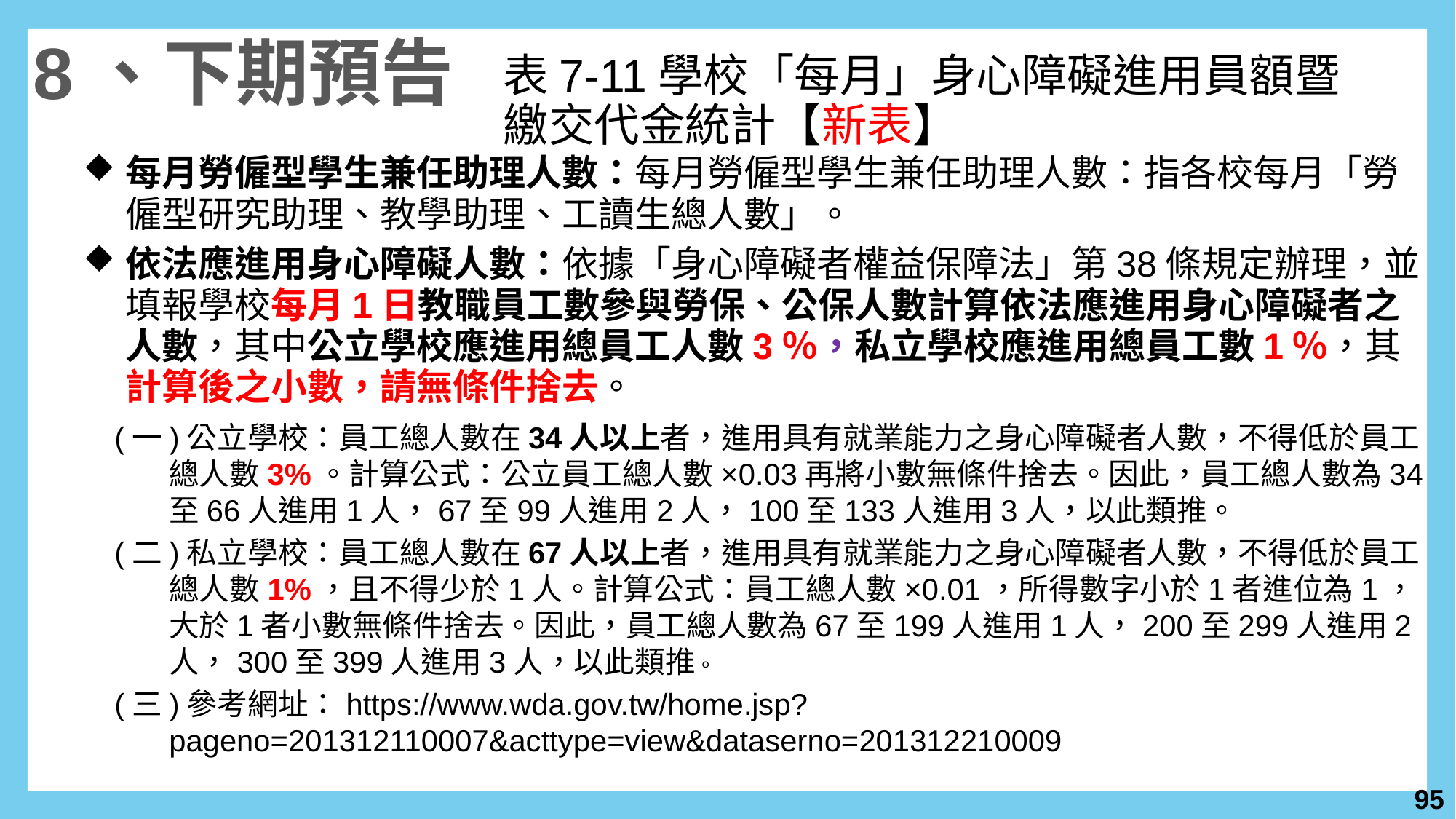

8、下期預告
表7-11學校「每月」身心障礙進用員額暨
繳交代金統計【新表】

每月勞僱型學生兼任助理人數：每月勞僱型學生兼任助理人數：指各校每月「勞僱型研究助理、教學助理、工讀生總人數」。
依法應進用身心障礙人數：依據「身心障礙者權益保障法」第38條規定辦理，並填報學校每月1日教職員工數參與勞保、公保人數計算依法應進用身心障礙者之人數，其中公立學校應進用總員工人數3％，私立學校應進用總員工數1％，其計算後之小數，請無條件捨去。
(一)公立學校：員工總人數在34人以上者，進用具有就業能力之身心障礙者人數，不得低於員工總人數3%。計算公式：公立員工總人數×0.03再將小數無條件捨去。因此，員工總人數為34至66人進用1人，67至99人進用2人，100至133人進用3人，以此類推。
(二)私立學校：員工總人數在67人以上者，進用具有就業能力之身心障礙者人數，不得低於員工總人數1%，且不得少於1人。計算公式：員工總人數×0.01，所得數字小於1者進位為1，大於1者小數無條件捨去。因此，員工總人數為67至199人進用1人，200至299人進用2人，300至399人進用3人，以此類推。
(三)參考網址：https://www.wda.gov.tw/home.jsp?pageno=201312110007&acttype=view&dataserno=201312210009

95